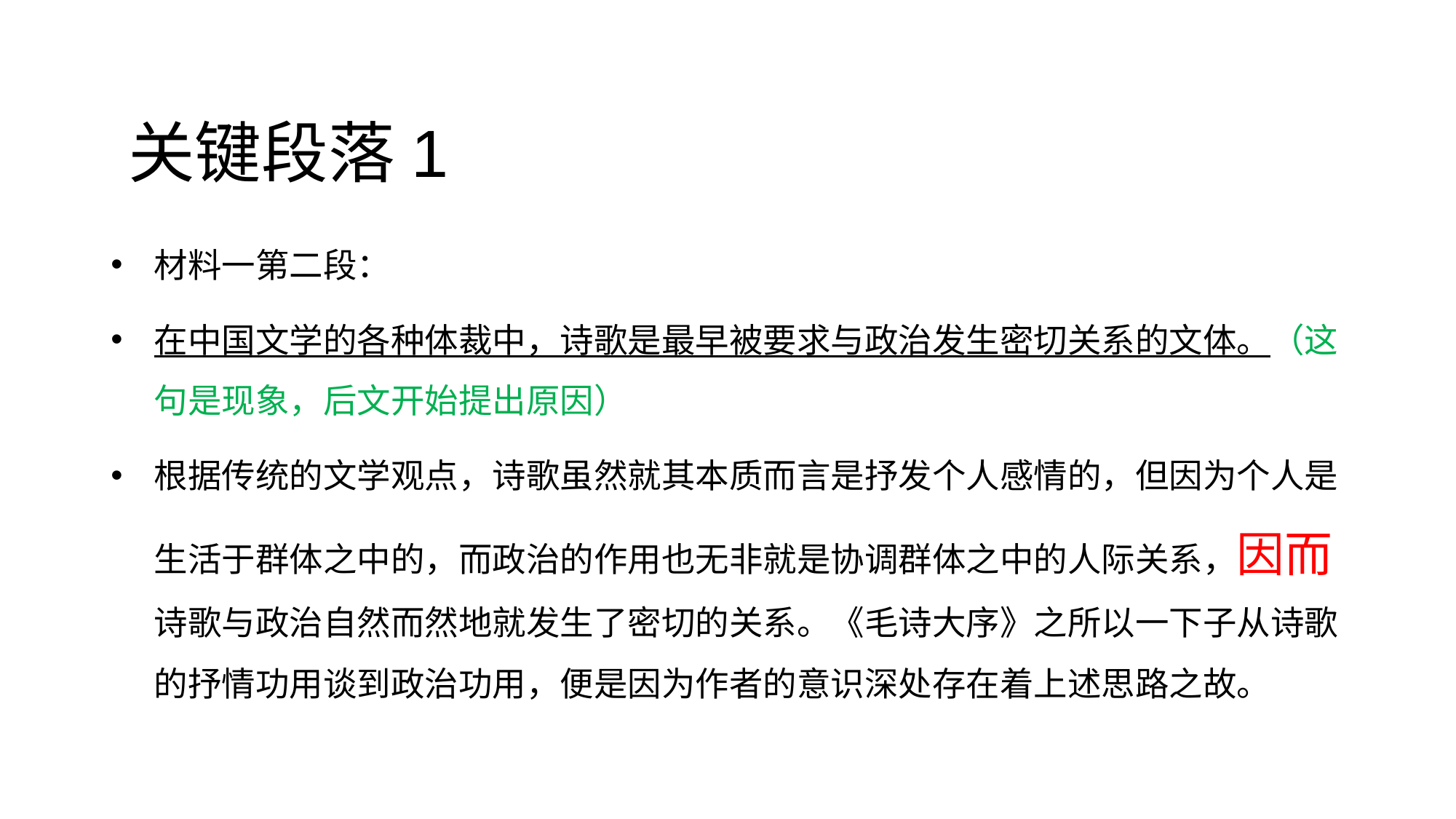

# 关键段落1️
材料一第二段：
在中国文学的各种体裁中，诗歌是最早被要求与政治发生密切关系的文体。（这句是现象，后文开始提出原因）
根据传统的文学观点，诗歌虽然就其本质而言是抒发个人感情的，但因为个人是生活于群体之中的，而政治的作用也无非就是协调群体之中的人际关系，因而诗歌与政治自然而然地就发生了密切的关系。《毛诗大序》之所以一下子从诗歌的抒情功用谈到政治功用，便是因为作者的意识深处存在着上述思路之故。